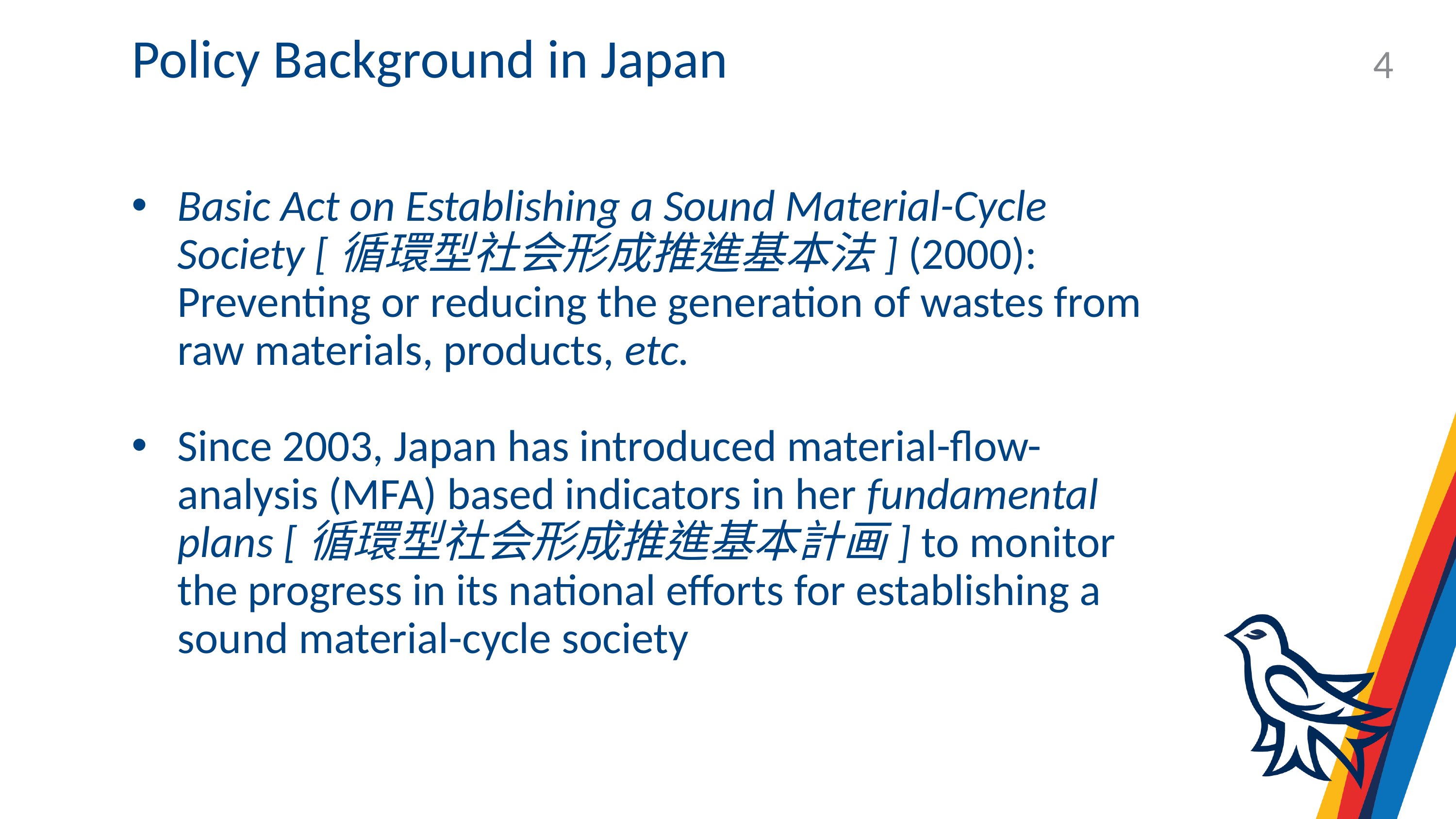

# Policy Background in Japan
4
Basic Act on Establishing a Sound Material-Cycle Society [循環型社会形成推進基本法] (2000): Preventing or reducing the generation of wastes from raw materials, products, etc.

Since 2003, Japan has introduced material-flow-analysis (MFA) based indicators in her fundamental plans [循環型社会形成推進基本計画] to monitor the progress in its national efforts for establishing a sound material-cycle society